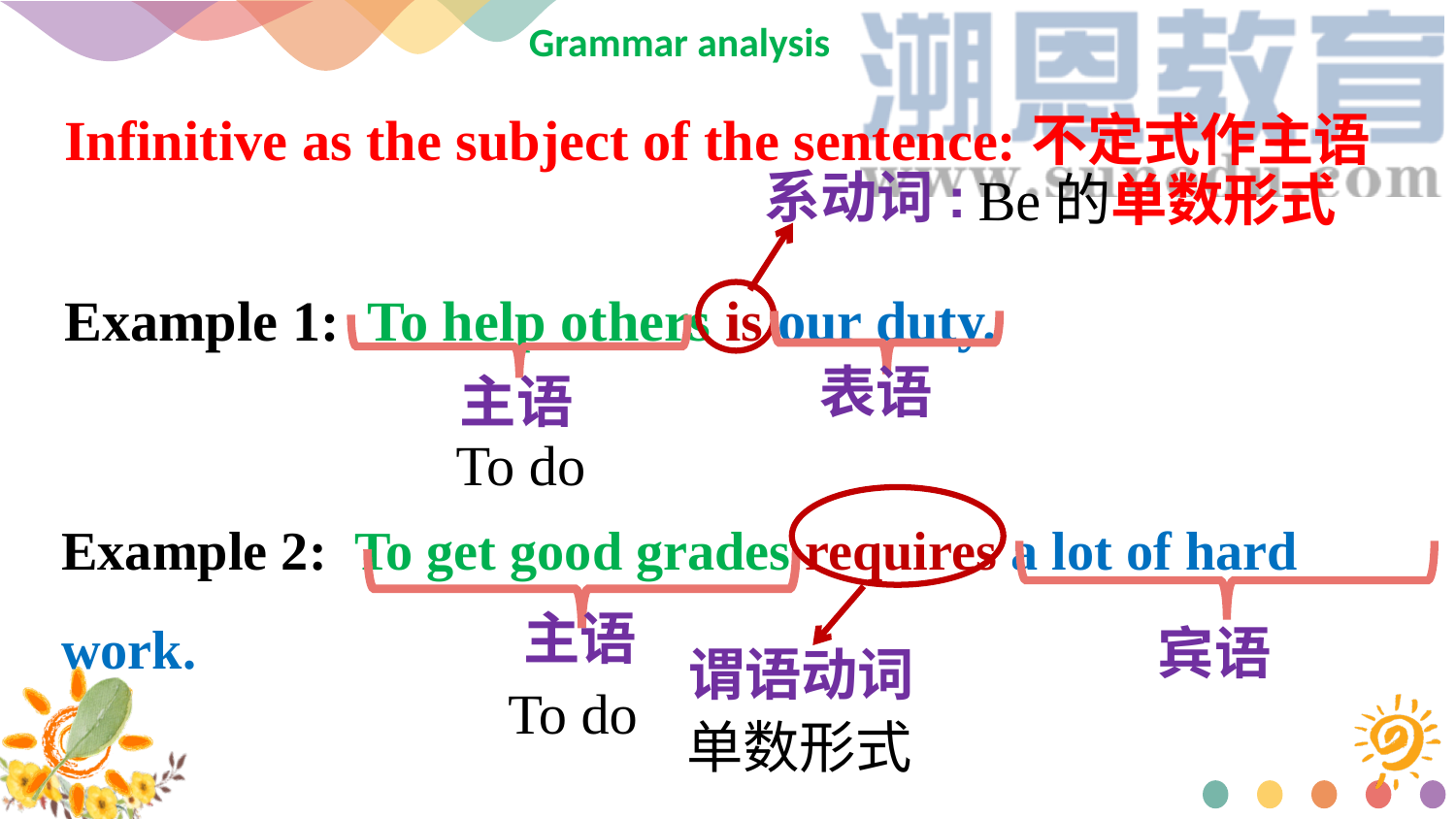

Grammar analysis
Infinitive as the subject of the sentence:不定式作主语
系动词:
Be的单数形式

Example 1:  To help others is our duty.

表语
主语

To do
Example 2:  To get good grades requires a lot of hard work.

主语
宾语
谓语动词
To do
单数形式